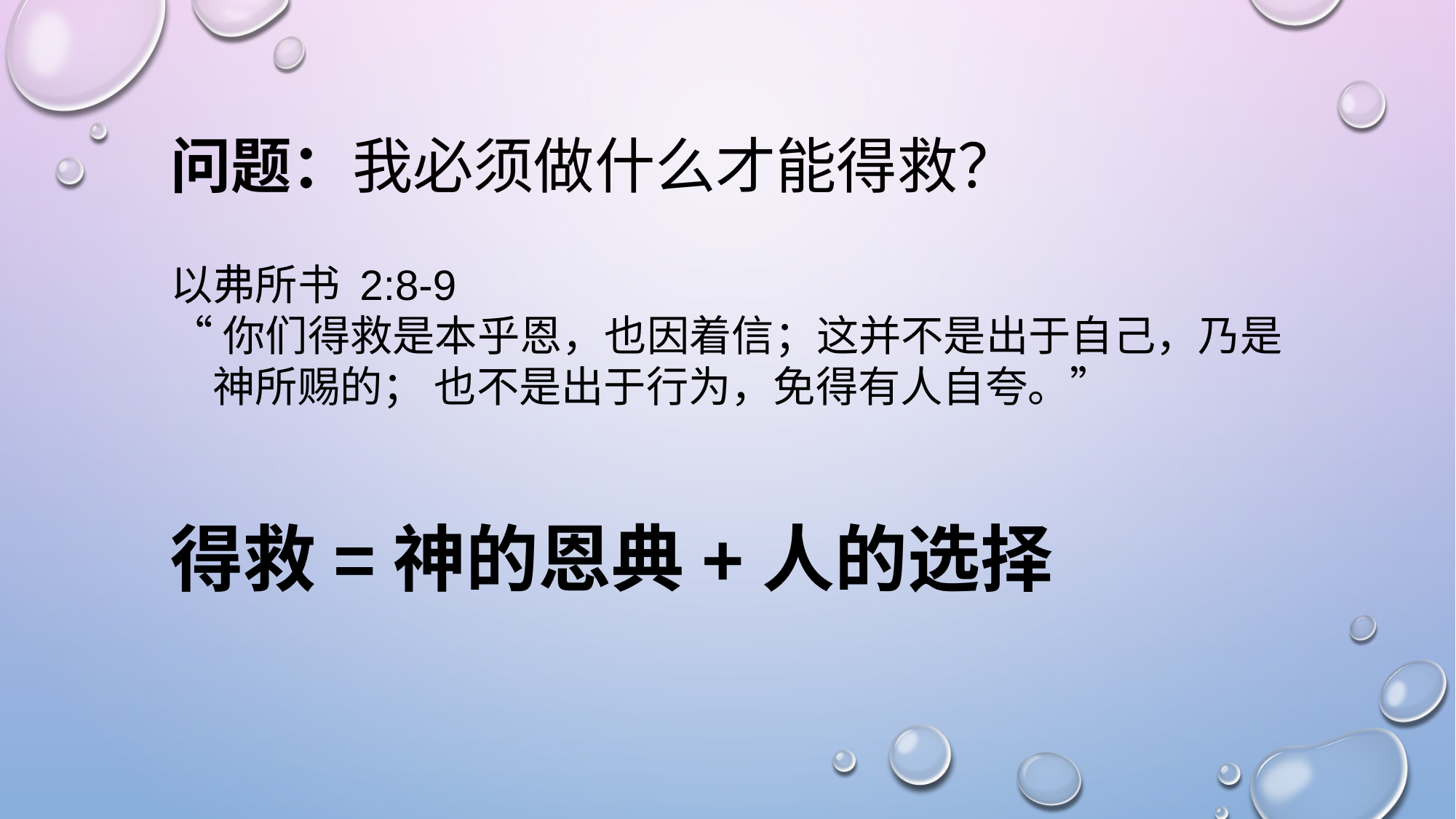

问题：我必须做什么才能得救？
以弗所书 2:8-9
“你们得救是本乎恩，也因着信；这并不是出于自己，乃是　神所赐的； 也不是出于行为，免得有人自夸。”

得救=神的恩典+人的选择